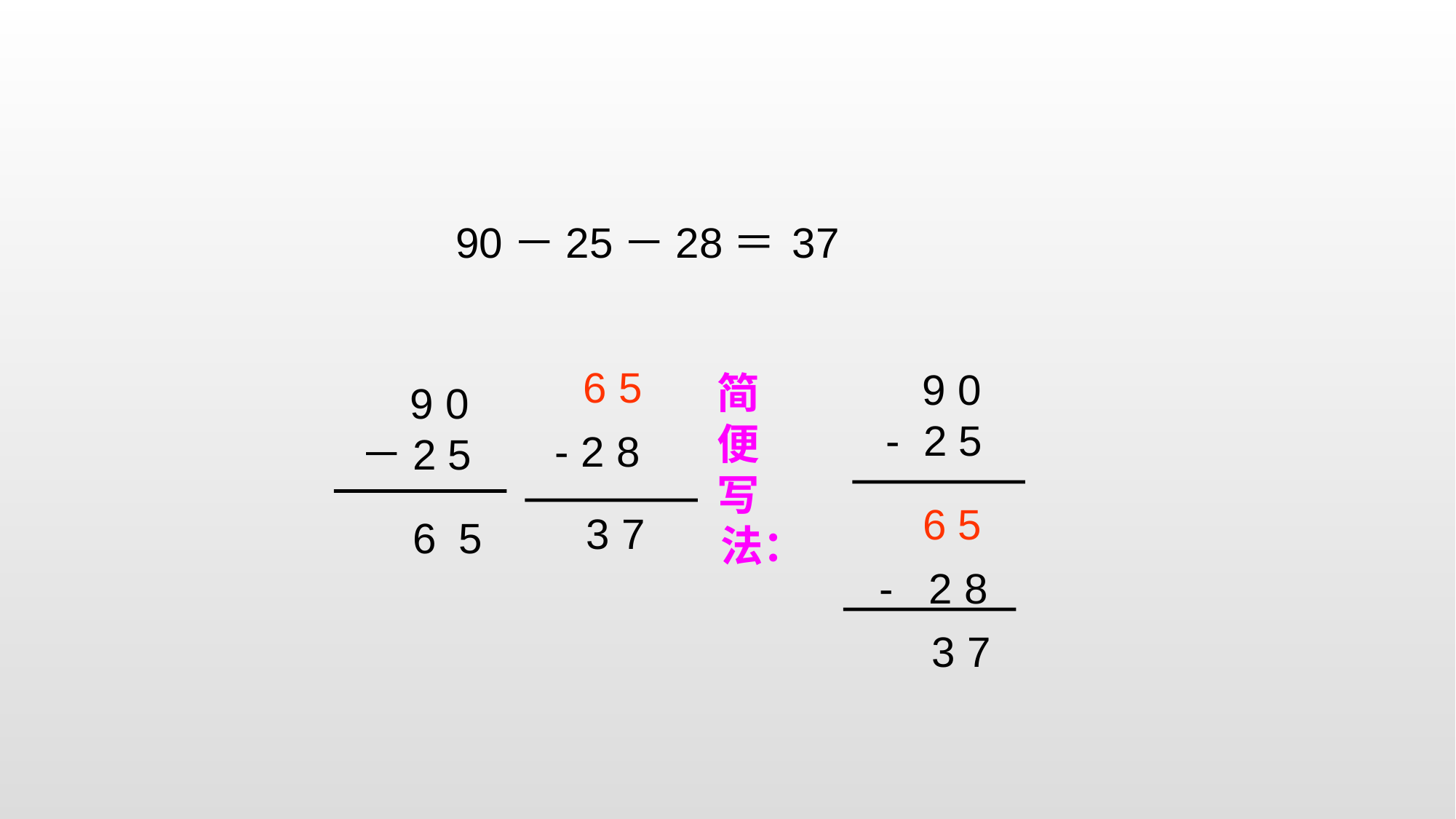

90－25－28＝
37
   9 0
-  2 5

 6 5
    9 0
－2 5

简
便
写
    法：
- 2 8

6 5
3 7
6
5
   -   2 8

3 7